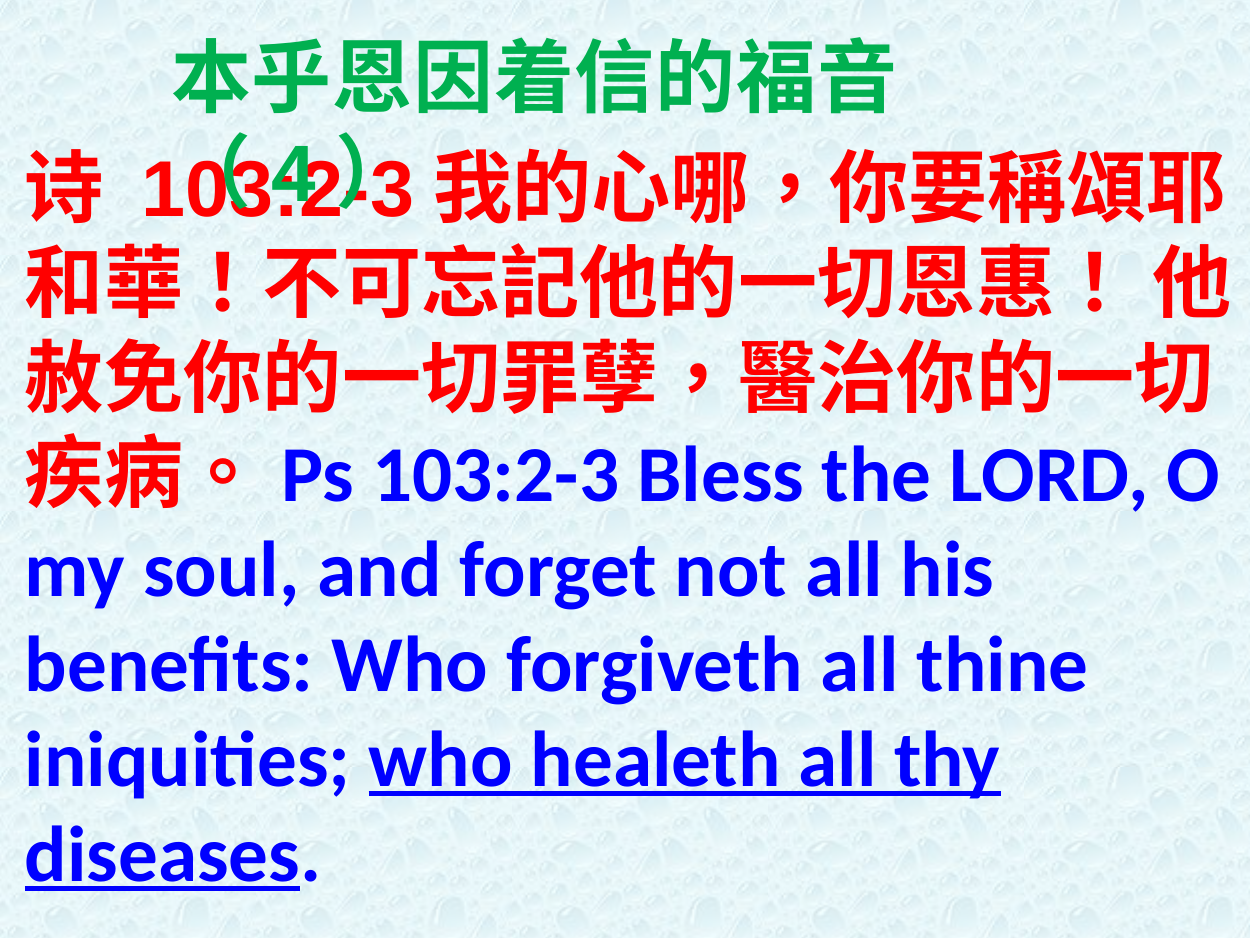

本乎恩因着信的福音（4）
诗 103:2-3我的心哪，你要稱頌耶和華！不可忘記他的一切恩惠！ 他赦免你的一切罪孽，醫治你的一切疾病。Ps 103:2-3 Bless the LORD, O my soul, and forget not all his benefits: Who forgiveth all thine iniquities; who healeth all thy diseases.